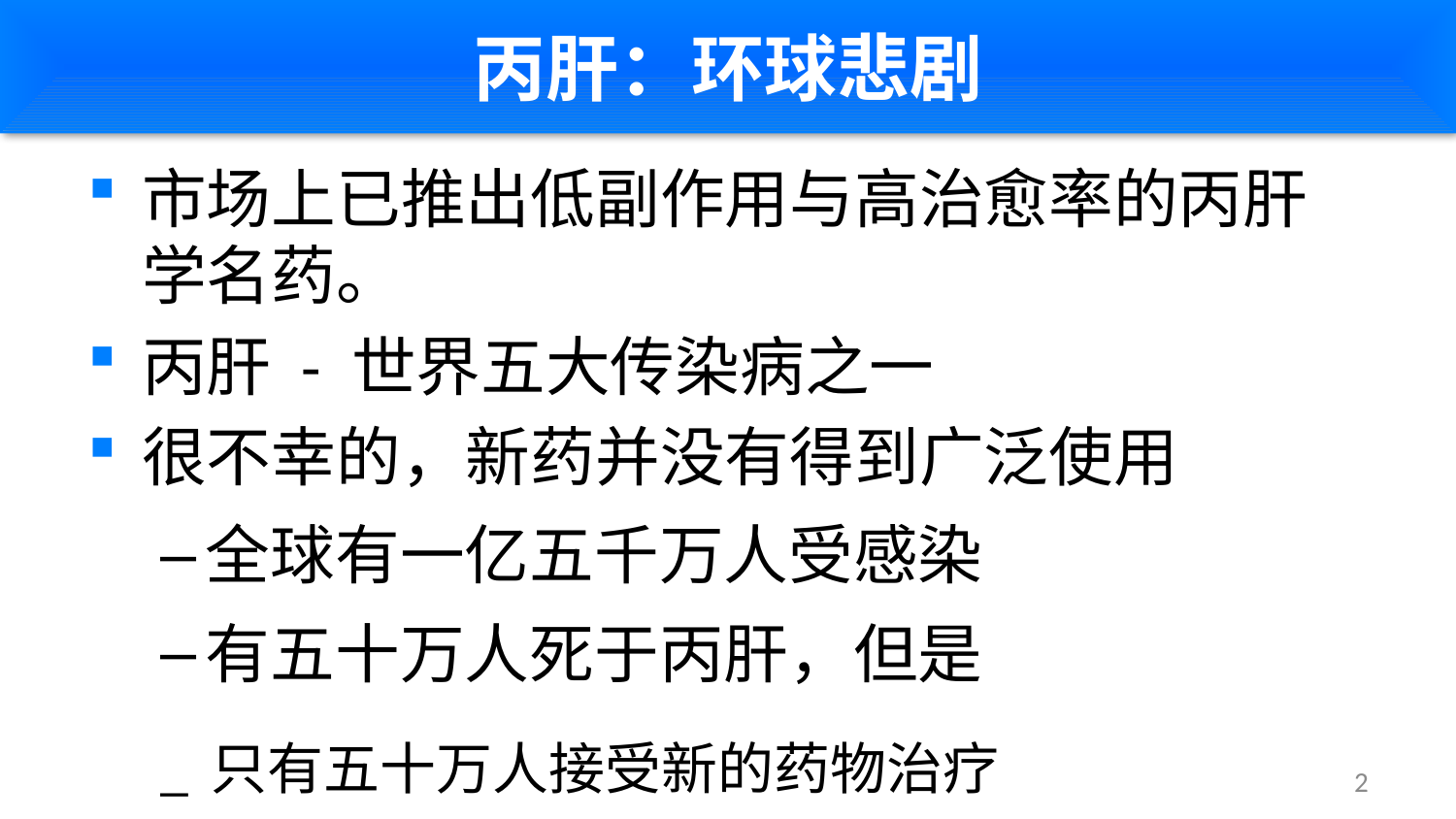

# 丙肝：环球悲剧
市场上已推出低副作用与高治愈率的丙肝学名药。
丙肝 - 世界五大传染病之一
很不幸的，新药并没有得到广泛使用
全球有一亿五千万人受感染
有五十万人死于丙肝，但是
_只有五十万人接受新的药物治疗
2